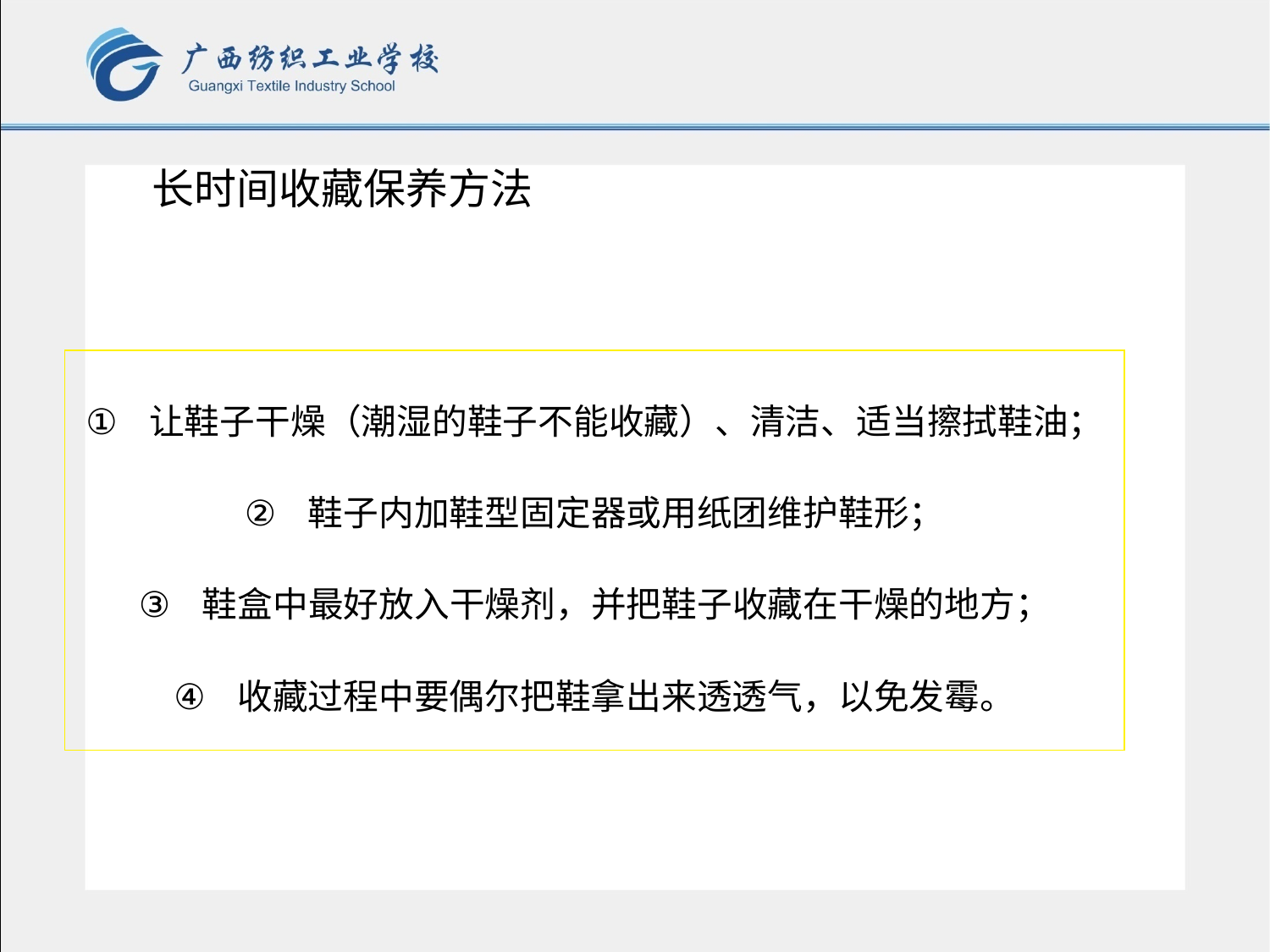

长时间收藏保养方法
让鞋子干燥（潮湿的鞋子不能收藏）、清洁、适当擦拭鞋油；
鞋子内加鞋型固定器或用纸团维护鞋形；
鞋盒中最好放入干燥剂，并把鞋子收藏在干燥的地方；
收藏过程中要偶尔把鞋拿出来透透气，以免发霉。